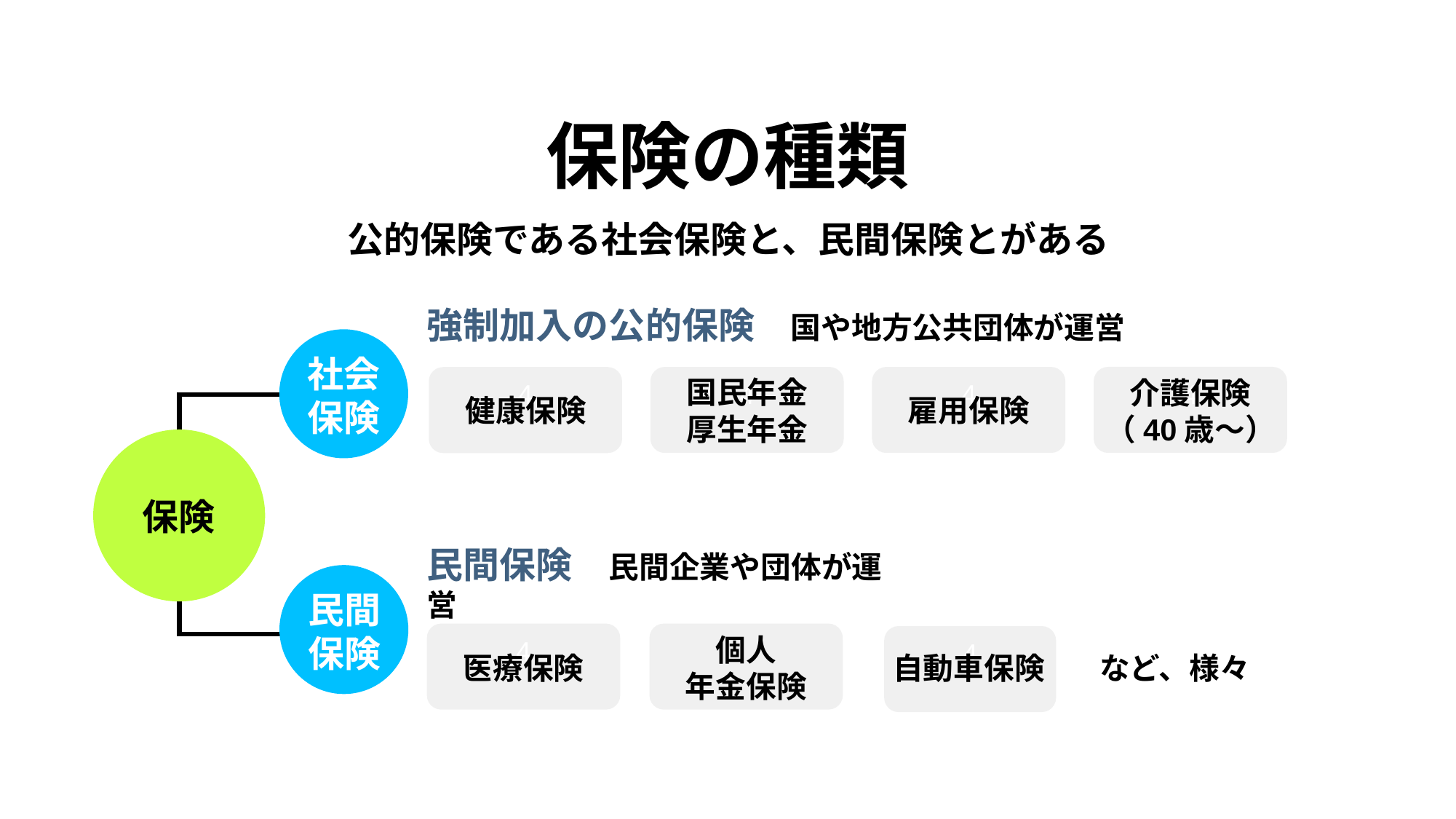

保険の種類
公的保険である社会保険と、民間保険とがある
強制加入の公的保険　国や地方公共団体が運営

社会
保険
4

介護保険
（40歳～）
4

国民年金
厚生年金
4

雇用保険
4

健康保険

保険
民間保険　民間企業や団体が運営

民間
保険
4

医療保険

個人
年金保険
自動車保険
4

など、様々